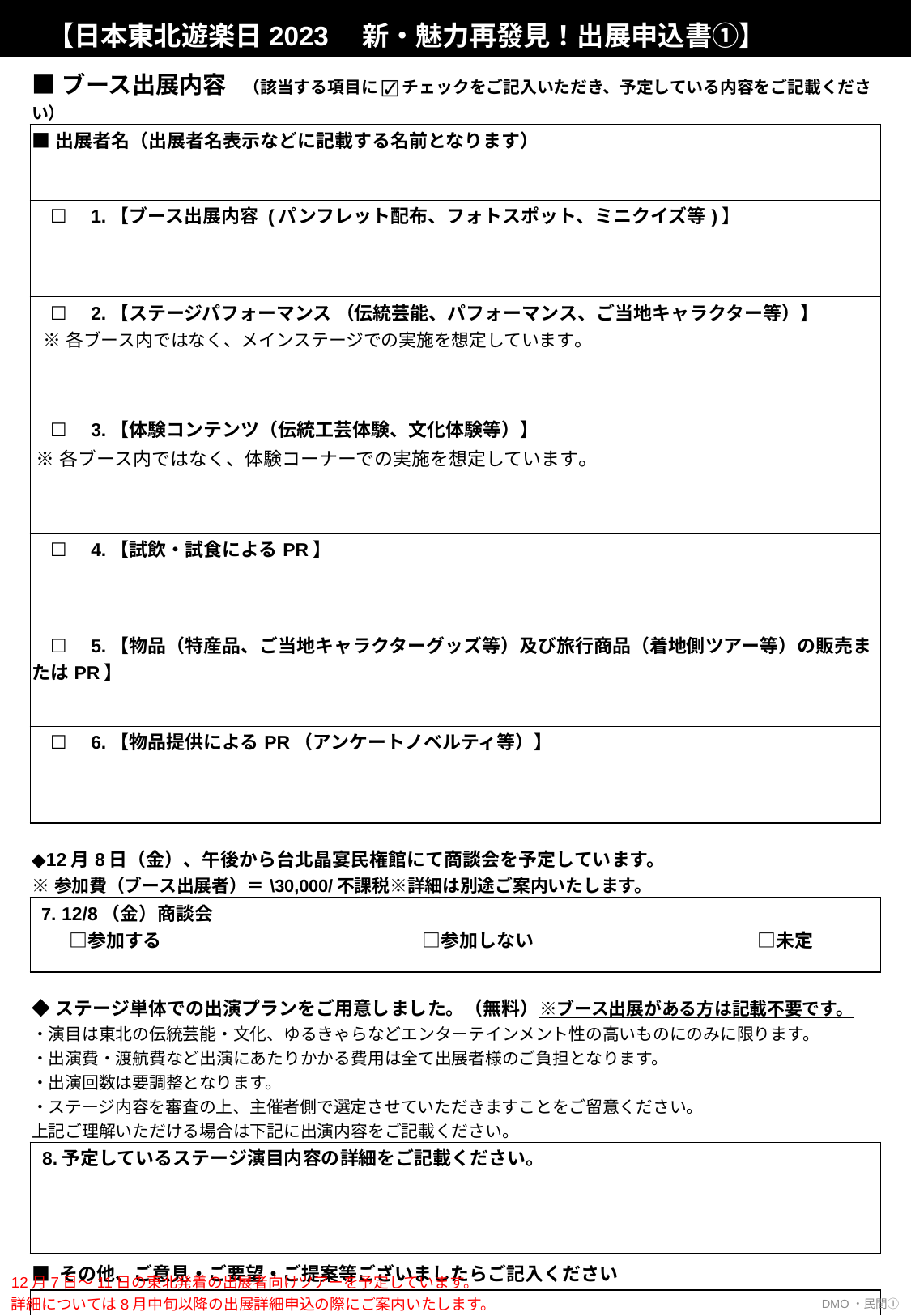

【日本東北遊楽日2023　新・魅力再發見！出展申込書①】
| ■ブース出展内容　（該当する項目に ☑ チェックをご記入いただき、予定している内容をご記載ください） |  |
| --- | --- |
| ■出展者名（出展者名表示などに記載する名前となります） |  |
| ☐　1.【ブース出展内容 (パンフレット配布、フォトスポット、ミニクイズ等)】 |  |
| ☐　2.【ステージパフォーマンス （伝統芸能、パフォーマンス、ご当地キャラクター等）】　　 ※各ブース内ではなく、メインステージでの実施を想定しています。 |  |
| ☐　3.【体験コンテンツ（伝統工芸体験、文化体験等）】 ※各ブース内ではなく、体験コーナーでの実施を想定しています。 |  |
| ☐　4.【試飲・試食によるPR】 |  |
| ☐　5.【物品（特産品、ご当地キャラクターグッズ等）及び旅行商品（着地側ツアー等）の販売またはPR】 |  |
| ☐　6.【物品提供によるPR（アンケートノベルティ等）】 |  |
| ◆12月8日（金）、午後から台北晶宴民権館にて商談会を予定しています。 ※参加費（ブース出展者）＝\30,000/不課税※詳細は別途ご案内いたします。 |  |
| 7. 12/8（金）商談会 　　□参加する　　　　　　　　　　　　　　□参加しない　　　　　　　　　　　　□未定 |  |
| ◆ステージ単体での出演プランをご用意しました。（無料）※ブース出展がある方は記載不要です。 ・演目は東北の伝統芸能・文化、ゆるきゃらなどエンターテインメント性の高いものにのみに限ります。 ・出演費・渡航費など出演にあたりかかる費用は全て出展者様のご負担となります。 ・出演回数は要調整となります。 ・ステージ内容を審査の上、主催者側で選定させていただきますことをご留意ください。 上記ご理解いただける場合は下記に出演内容をご記載ください。 |  |
| 8.予定しているステージ演目内容の詳細をご記載ください。 |  |
| ■ その他、ご意見・ご要望・ご提案等ございましたらご記入ください |  |
|  |  |
12月7日～11日の東北発着の出展者向けツアーを予定しています。
詳細については8月中旬以降の出展詳細申込の際にご案内いたします。
DMO・民間①